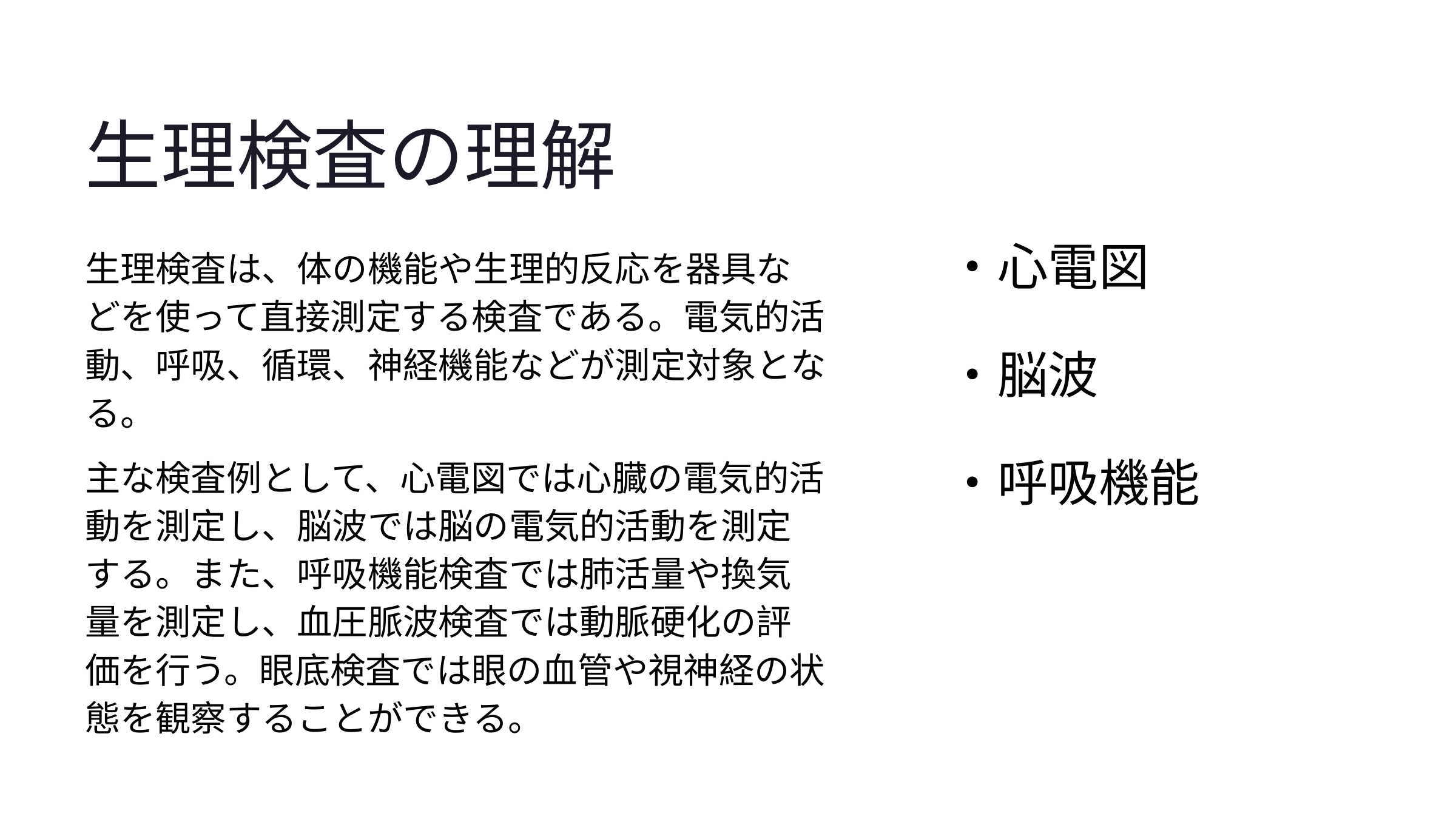

生理検査の理解
生理検査は、体の機能や生理的反応を器具などを使って直接測定する検査である。電気的活動、呼吸、循環、神経機能などが測定対象となる。
・心電図
・脳波
主な検査例として、心電図では心臓の電気的活動を測定し、脳波では脳の電気的活動を測定する。また、呼吸機能検査では肺活量や換気量を測定し、血圧脈波検査では動脈硬化の評価を行う。眼底検査では眼の血管や視神経の状態を観察することができる。
・呼吸機能